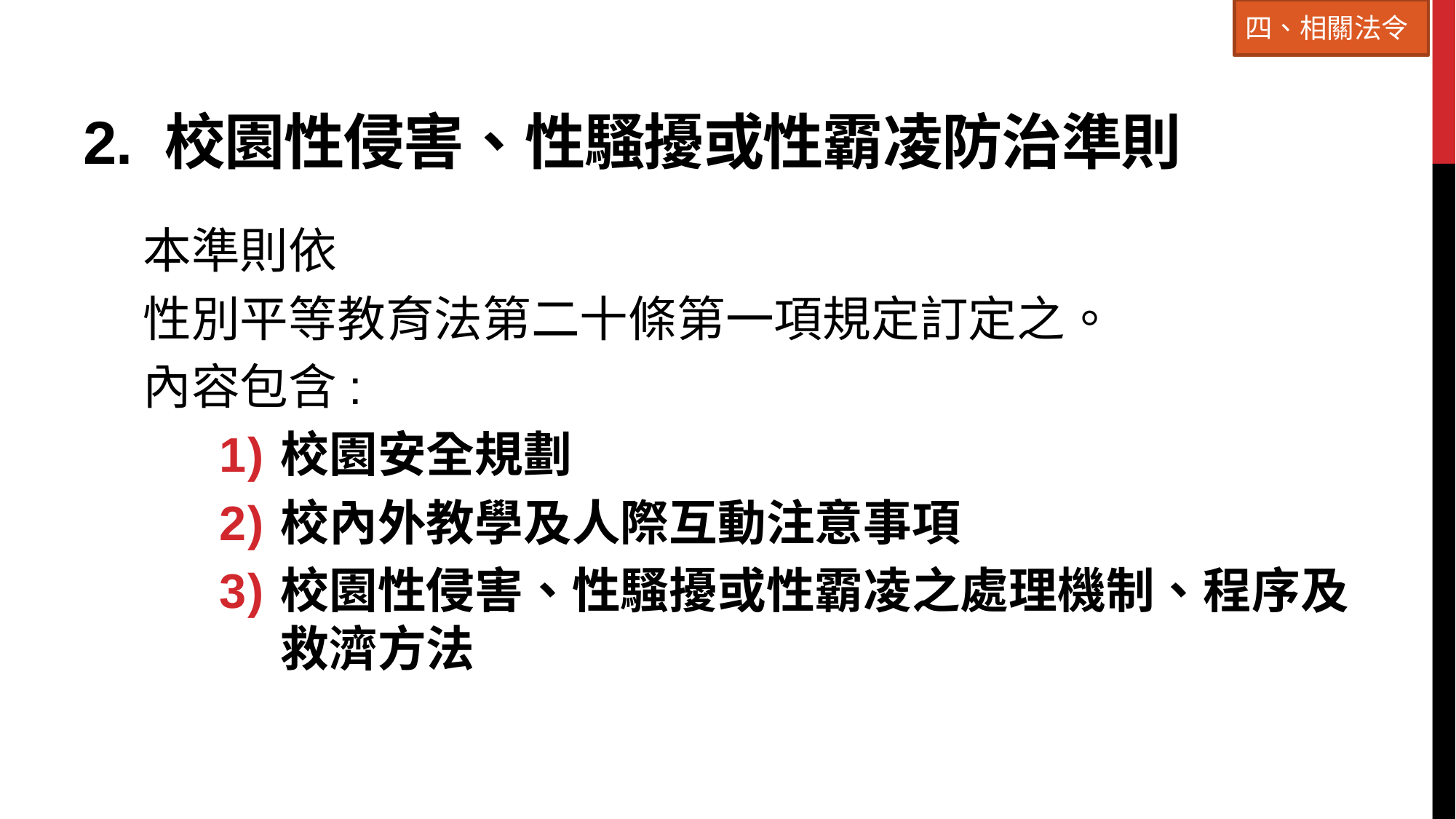

四、相關法令
# 2. 校園性侵害、性騷擾或性霸凌防治準則
本準則依
性別平等教育法第二十條第一項規定訂定之。
內容包含:
校園安全規劃
校內外教學及人際互動注意事項
校園性侵害、性騷擾或性霸凌之處理機制、程序及救濟方法